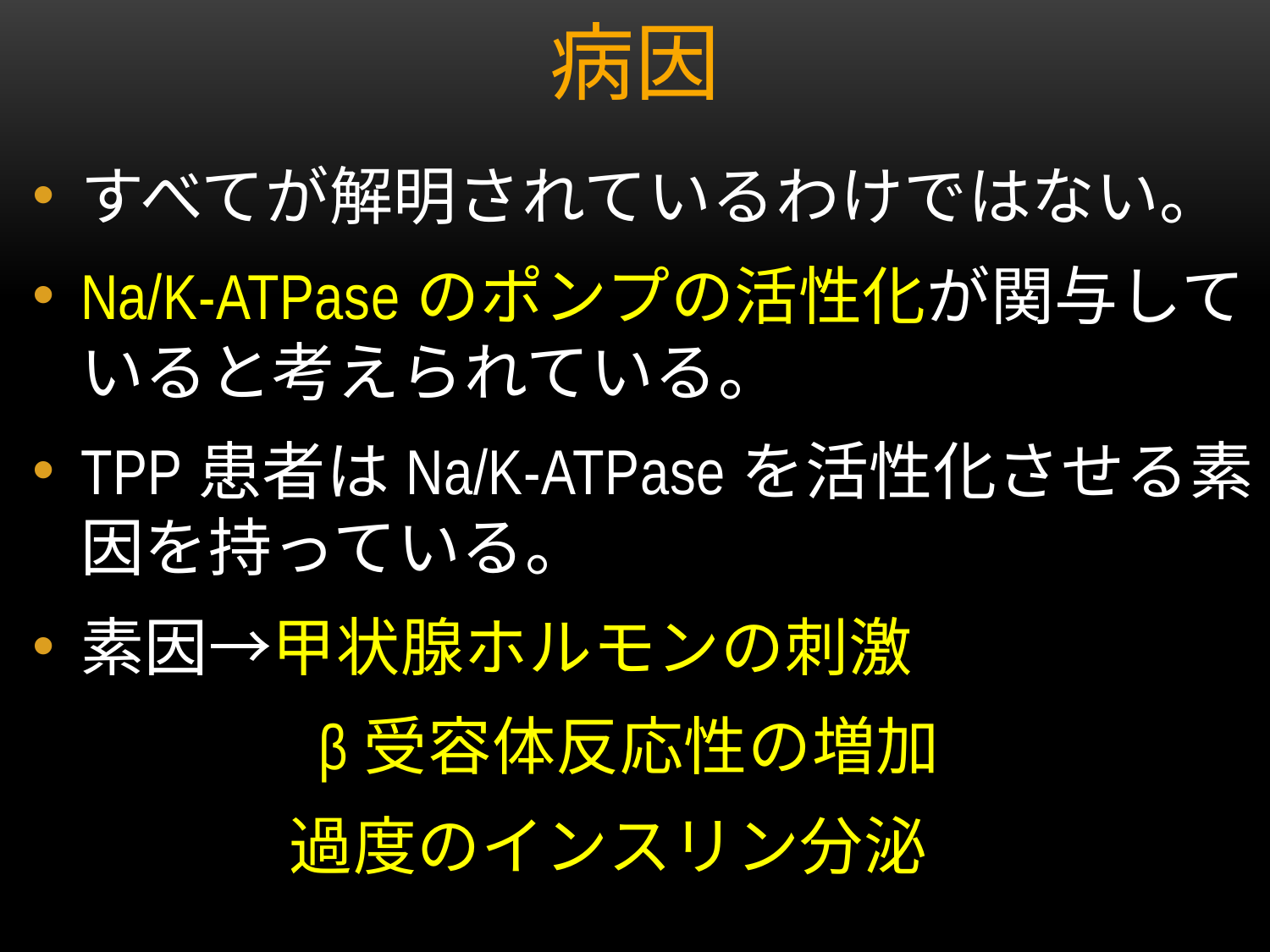

# 病因
すべてが解明されているわけではない。
Na/K-ATPaseのポンプの活性化が関与していると考えられている。
TPP患者はNa/K-ATPaseを活性化させる素因を持っている。
素因→甲状腺ホルモンの刺激
　　　　 β受容体反応性の増加
　　　　過度のインスリン分泌